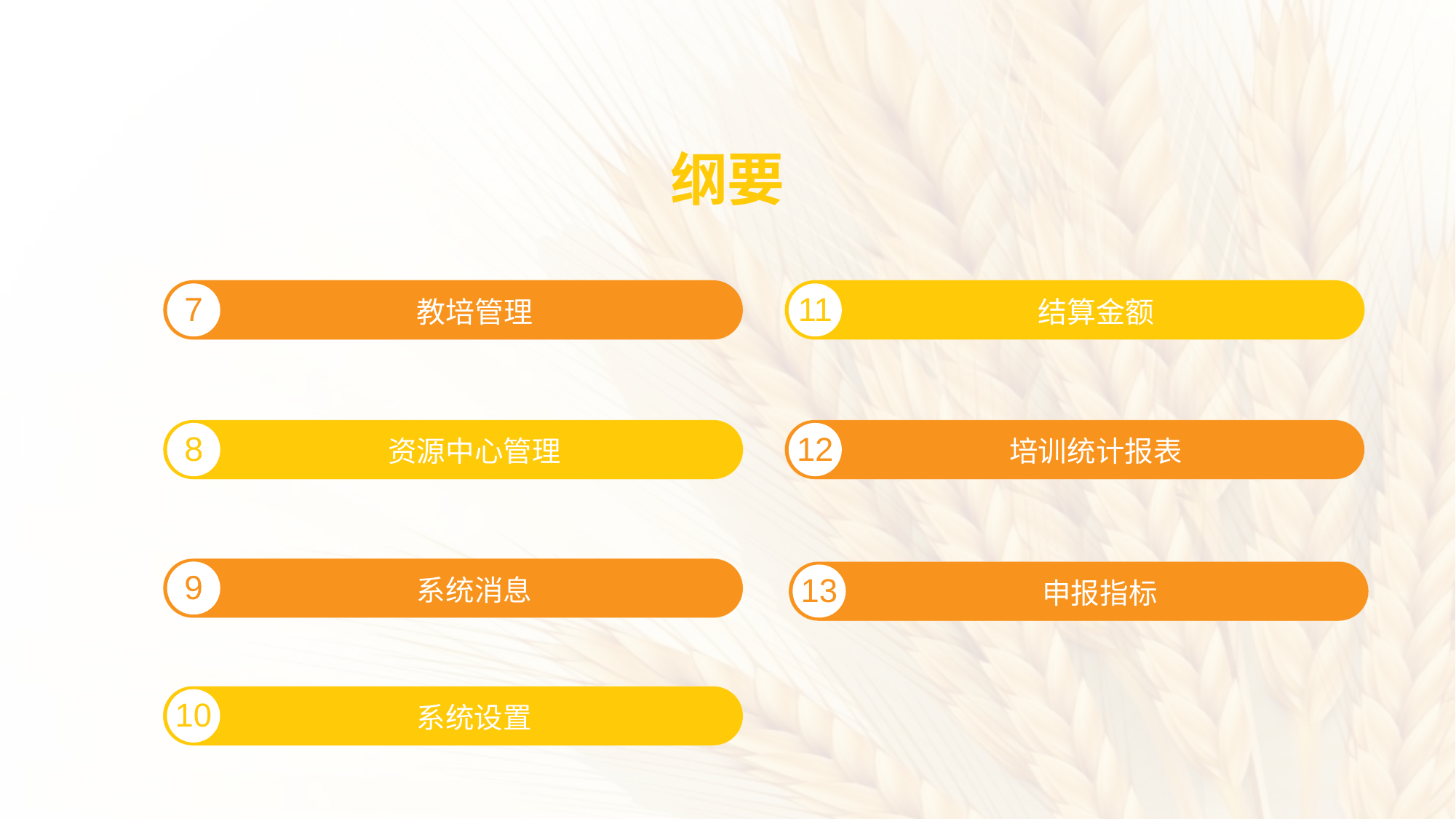

纲要
教培管理
7
结算金额
11
资源中心管理
8
培训统计报表
12
系统消息
9
申报指标
13
系统设置
10